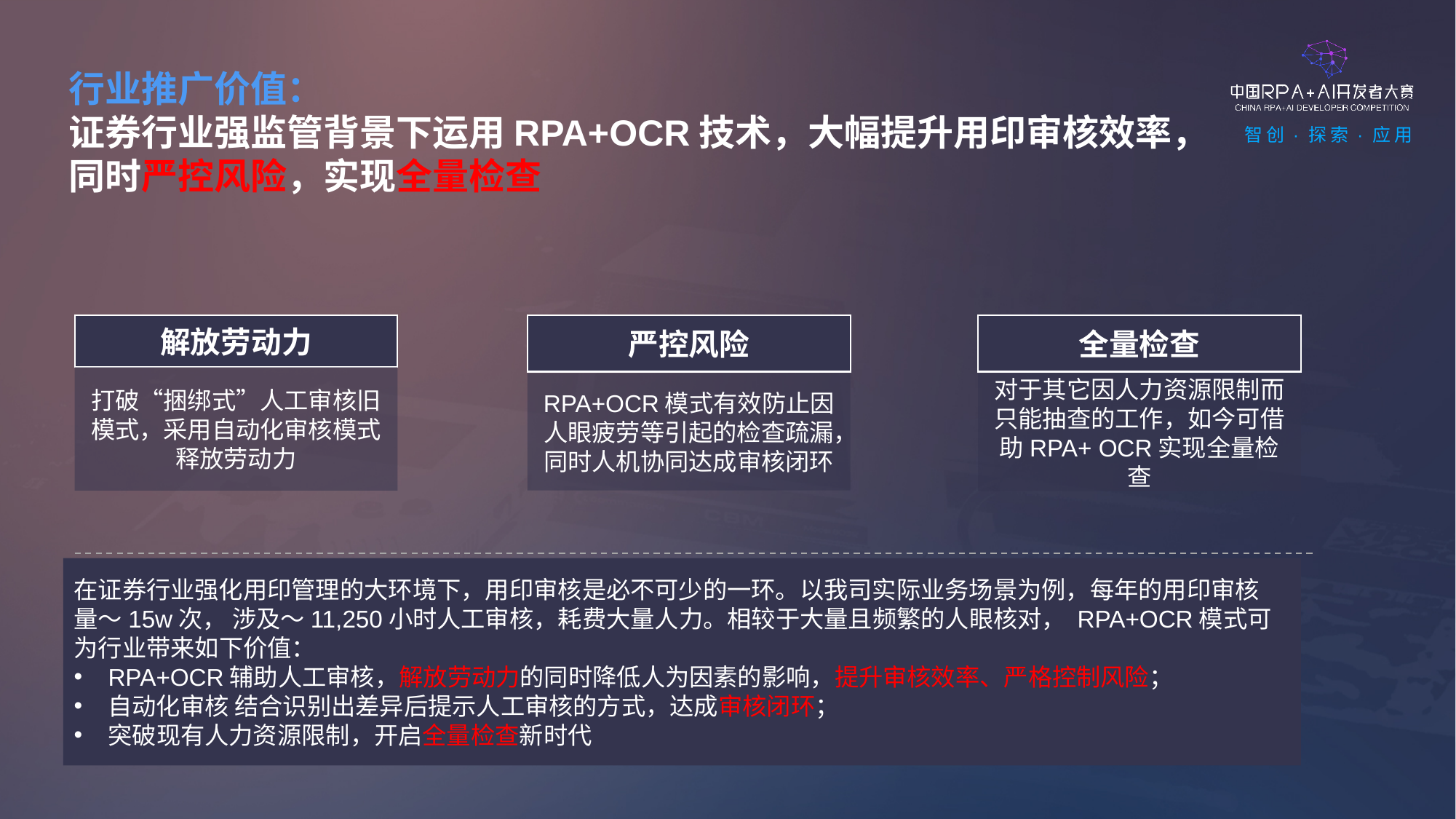

行业推广价值：
证券行业强监管背景下运用RPA+OCR技术，大幅提升用印审核效率，同时严控风险，实现全量检查

解放劳动力
严控风险
全量检查
打破“捆绑式”人工审核旧模式，采用自动化审核模式释放劳动力
RPA+OCR模式有效防止因人眼疲劳等引起的检查疏漏，同时人机协同达成审核闭环
对于其它因人力资源限制而只能抽查的工作，如今可借助RPA+ OCR实现全量检查
在证券行业强化用印管理的大环境下，用印审核是必不可少的一环。以我司实际业务场景为例，每年的用印审核量～15w次， 涉及～11,250小时人工审核，耗费大量人力。相较于大量且频繁的人眼核对， RPA+OCR模式可为行业带来如下价值：
RPA+OCR辅助人工审核，解放劳动力的同时降低人为因素的影响，提升审核效率、严格控制风险；
自动化审核 结合识别出差异后提示人工审核的方式，达成审核闭环；
突破现有人力资源限制，开启全量检查新时代